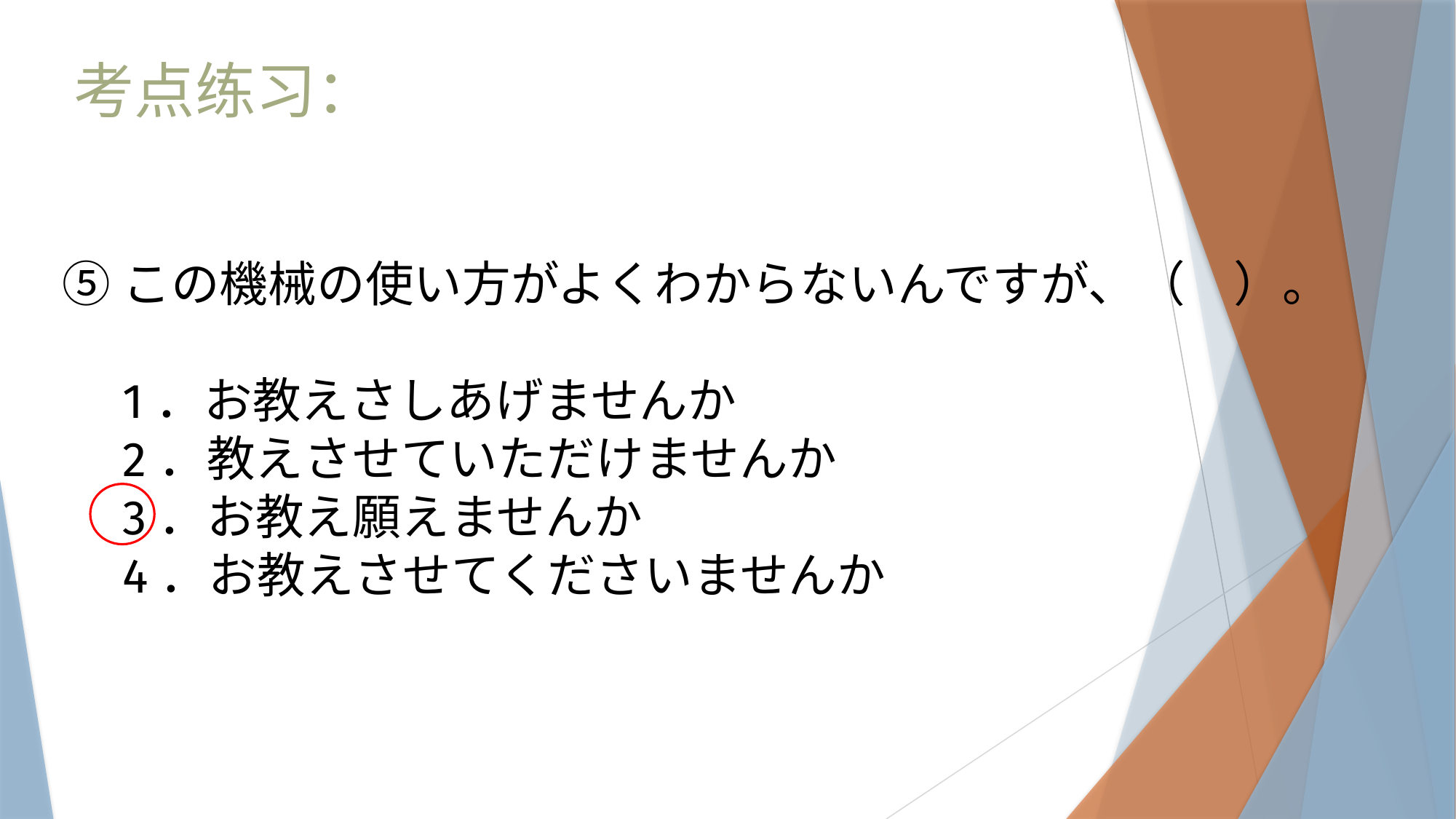

考点练习：
⑤この機械の使い方がよくわからないんですが、（　）。

　1．お教えさしあげませんか
　2．教えさせていただけませんか
　3．お教え願えませんか
　4．お教えさせてくださいませんか